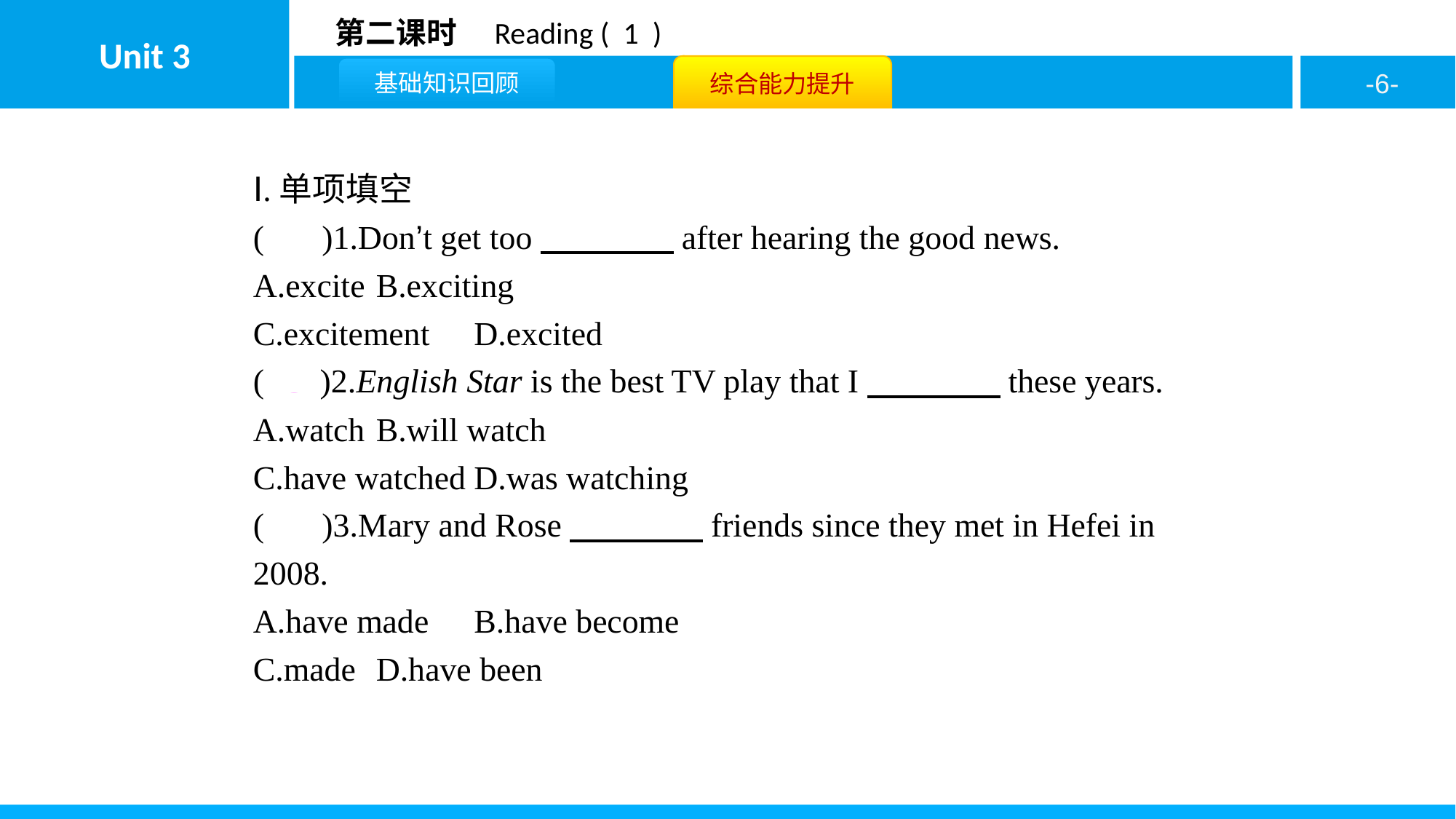

Ⅰ.单项填空
(  D  )1.Don’t get too　　　　after hearing the good news.
A.excite	B.exciting
C.excitement	D.excited
(  C  )2.English Star is the best TV play that I　　　　these years.
A.watch	B.will watch
C.have watched	D.was watching
(  D  )3.Mary and Rose　　　　friends since they met in Hefei in 2008.
A.have made	B.have become
C.made	D.have been